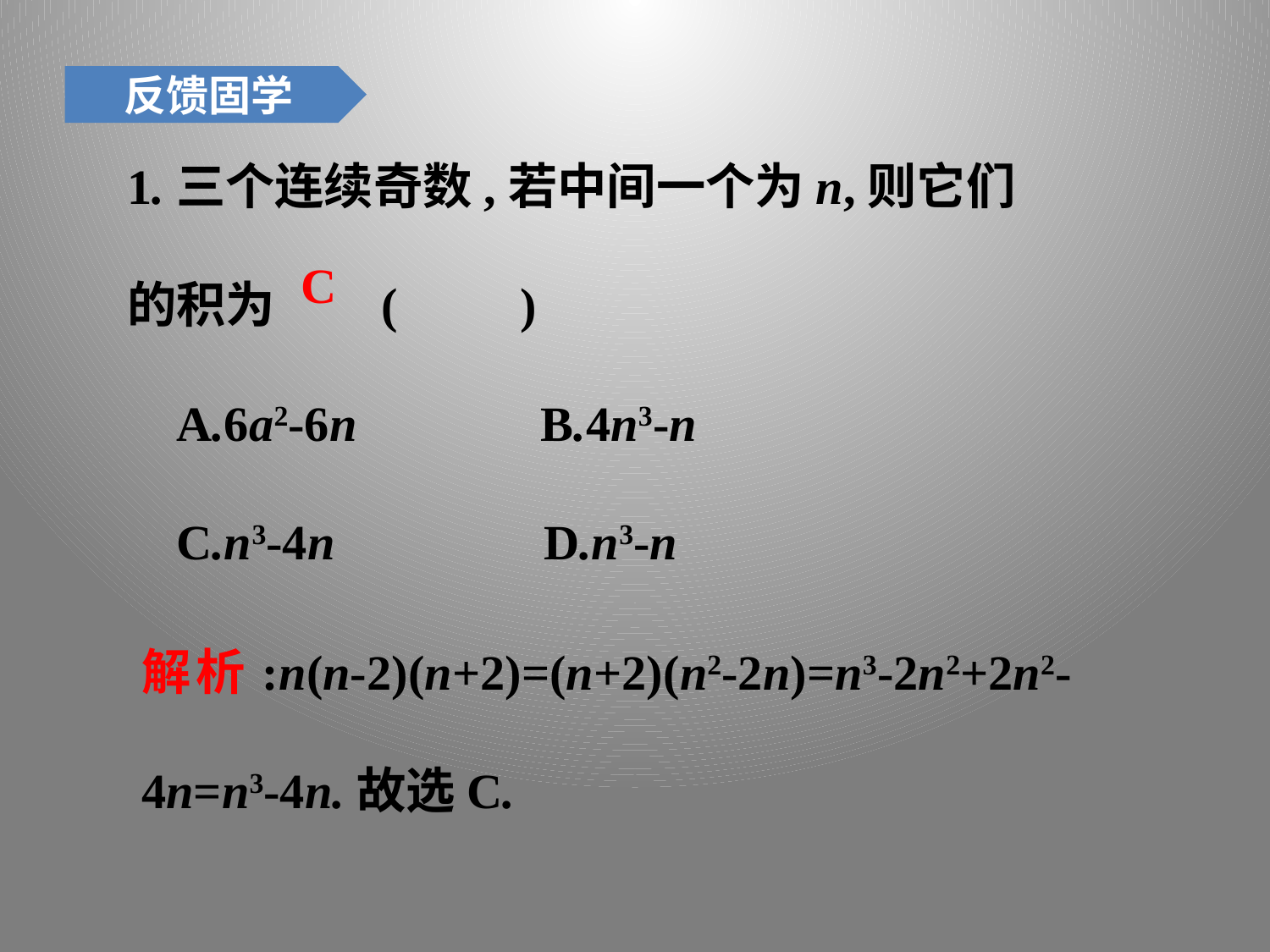

反馈固学
1.三个连续奇数,若中间一个为n,则它们的积为	(　　)
    A.6a2-6n	             B.4n3-n
    C.n3-4n                 D.n3-n
C
解析:n(n-2)(n+2)=(n+2)(n2-2n)=n3-2n2+2n2-4n=n3-4n.故选C.